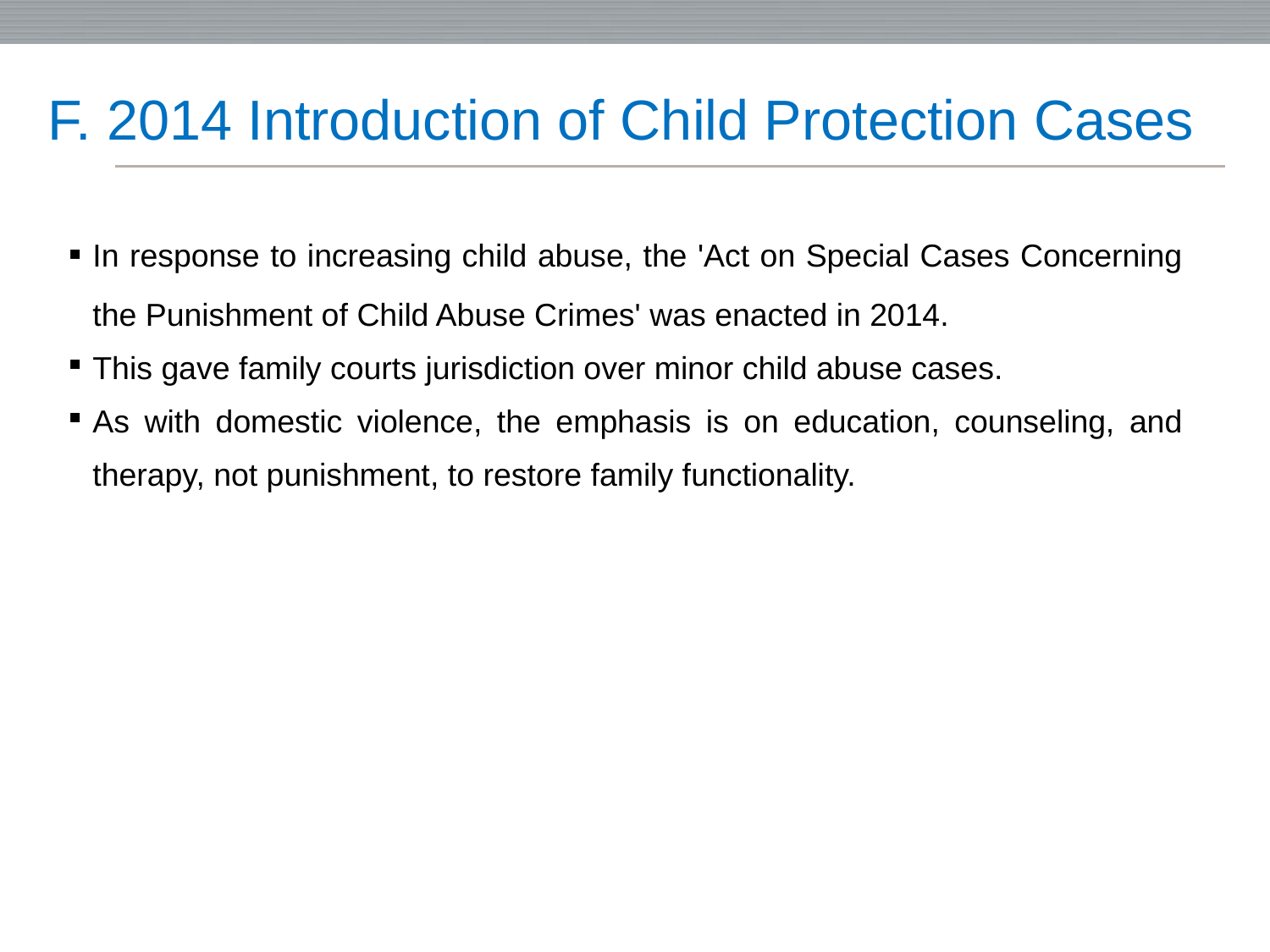

특례법 입법 경위와 목적
﻿F. 2014 Introduction of Child Protection Cases
| ﻿In response to increasing child abuse, the 'Act on Special Cases Concerning the Punishment of Child Abuse Crimes' was enacted in 2014. This gave family courts jurisdiction over minor child abuse cases. As with domestic violence, the emphasis is on education, counseling, and therapy, not punishment, to restore family functionality. |
| --- |